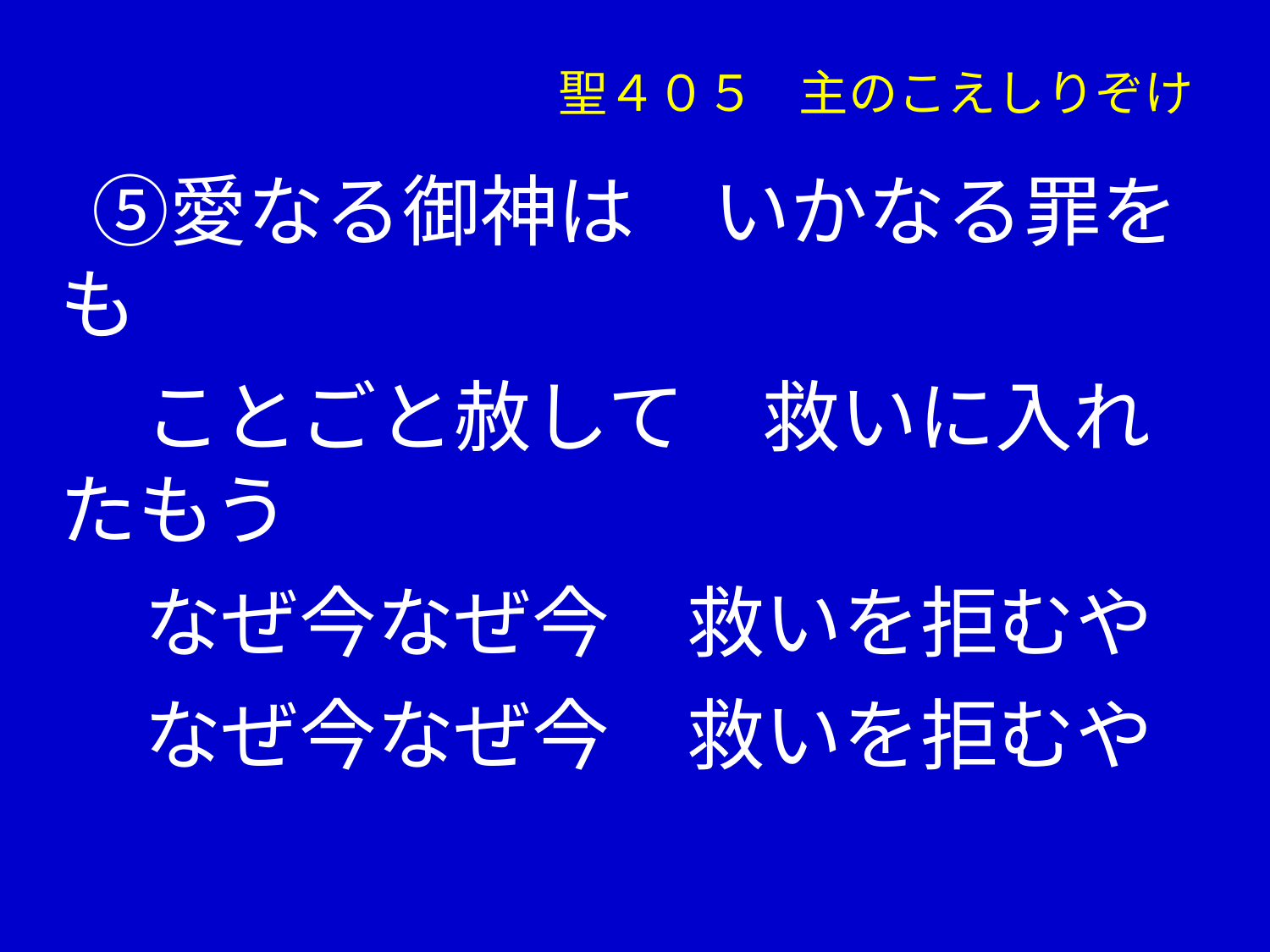

聖４０５    主のこえしりぞけ
　⑤愛なる御神は　いかなる罪をも
　   ことごと赦して　救いに入れたもう
　   なぜ今なぜ今　救いを拒むや
　   なぜ今なぜ今　救いを拒むや